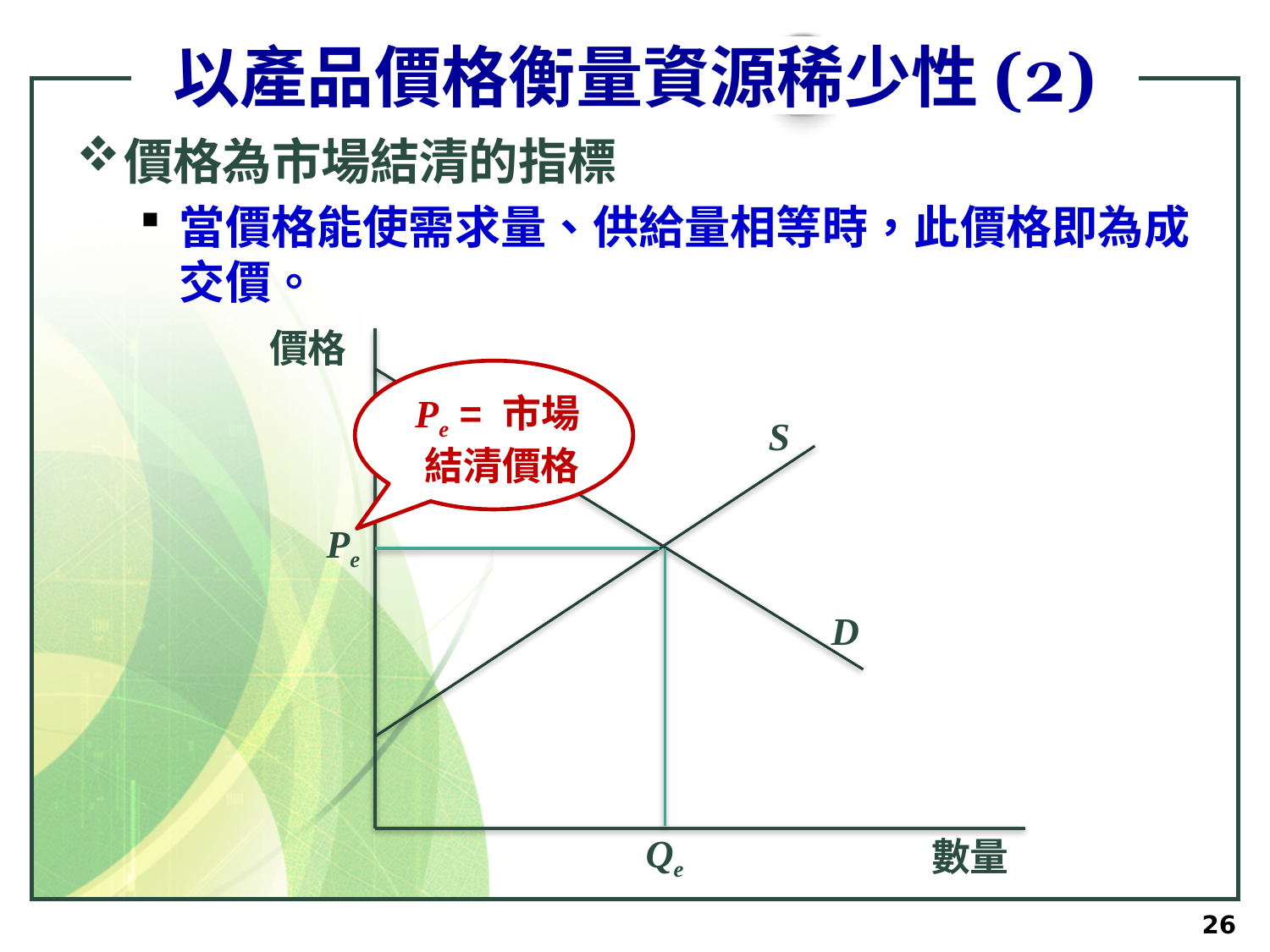

# 以產品價格衡量資源稀少性(2)
價格為市場結清的指標
當價格能使需求量、供給量相等時，此價格即為成交價。
價格
Pe = 市場結清價格

S
Pe
D
Qe
數量
26